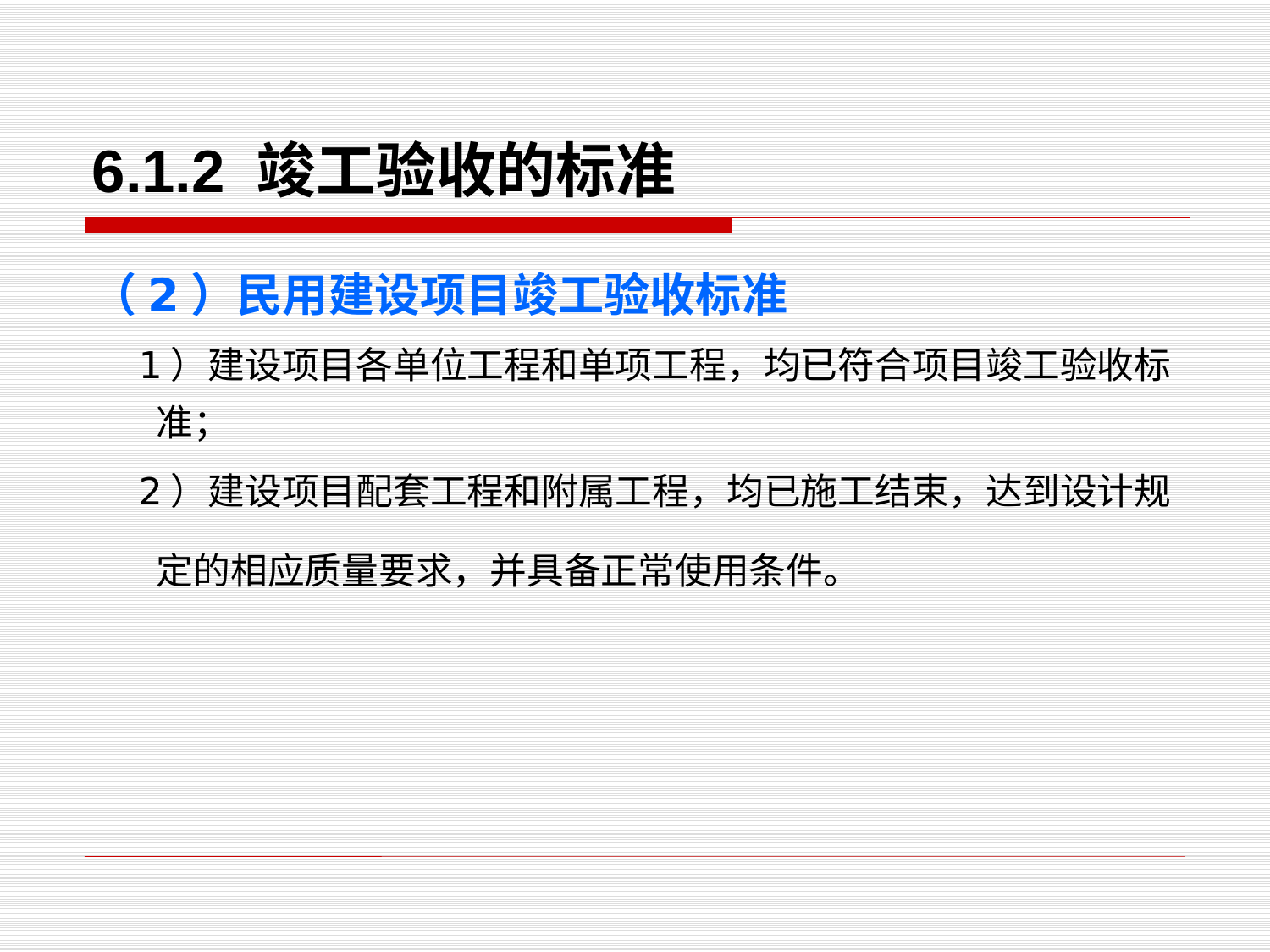

# 6.1.2 竣工验收的标准
（2）民用建设项目竣工验收标准
    1）建设项目各单位工程和单项工程，均已符合项目竣工验收标准；
    2）建设项目配套工程和附属工程，均已施工结束，达到设计规定的相应质量要求，并具备正常使用条件。